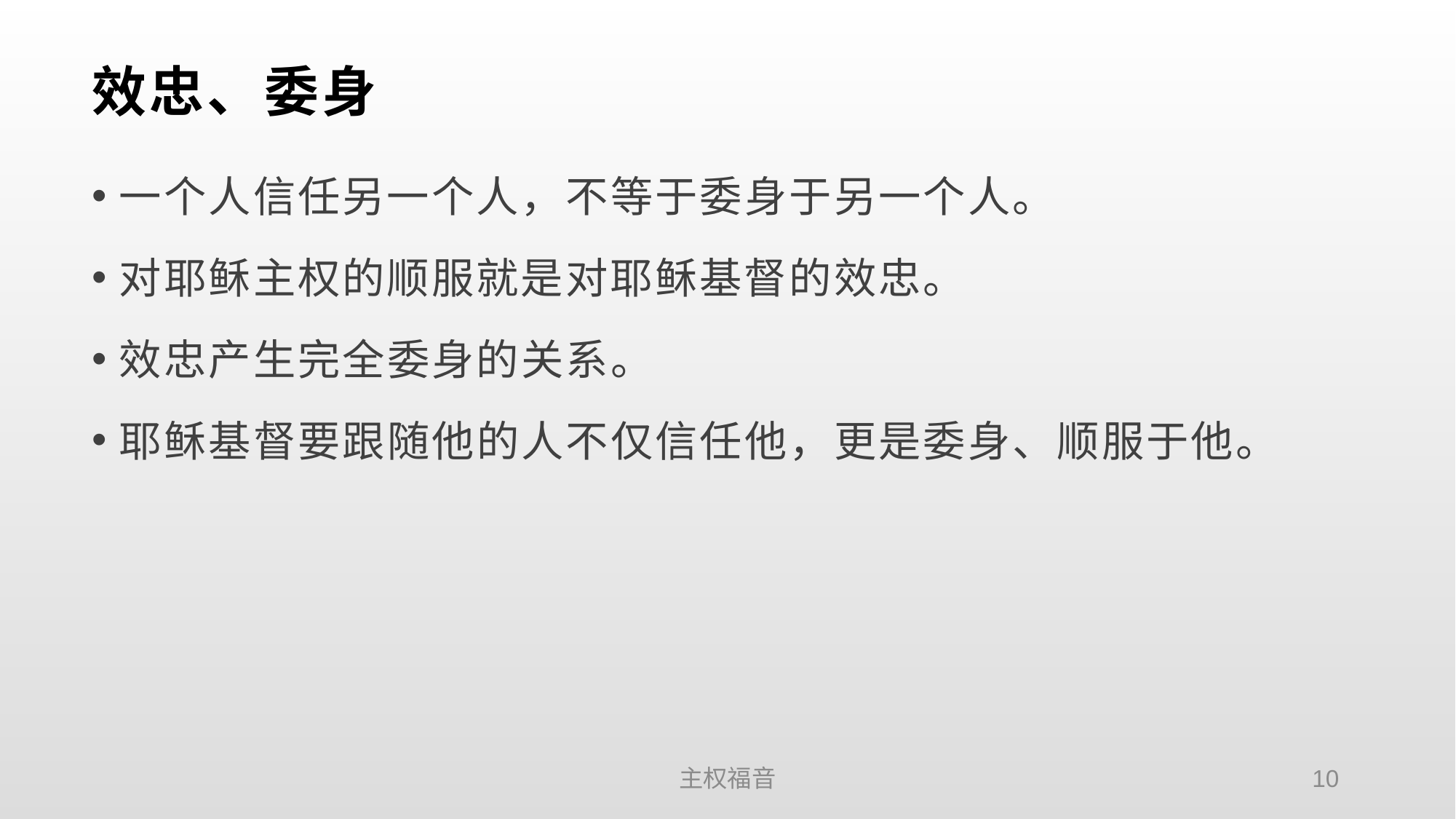

# 效忠、委身
一个人信任另一个人，不等于委身于另一个人。
对耶稣主权的顺服就是对耶稣基督的效忠。
效忠产生完全委身的关系。
耶稣基督要跟随他的人不仅信任他，更是委身、顺服于他。
主权福音
10